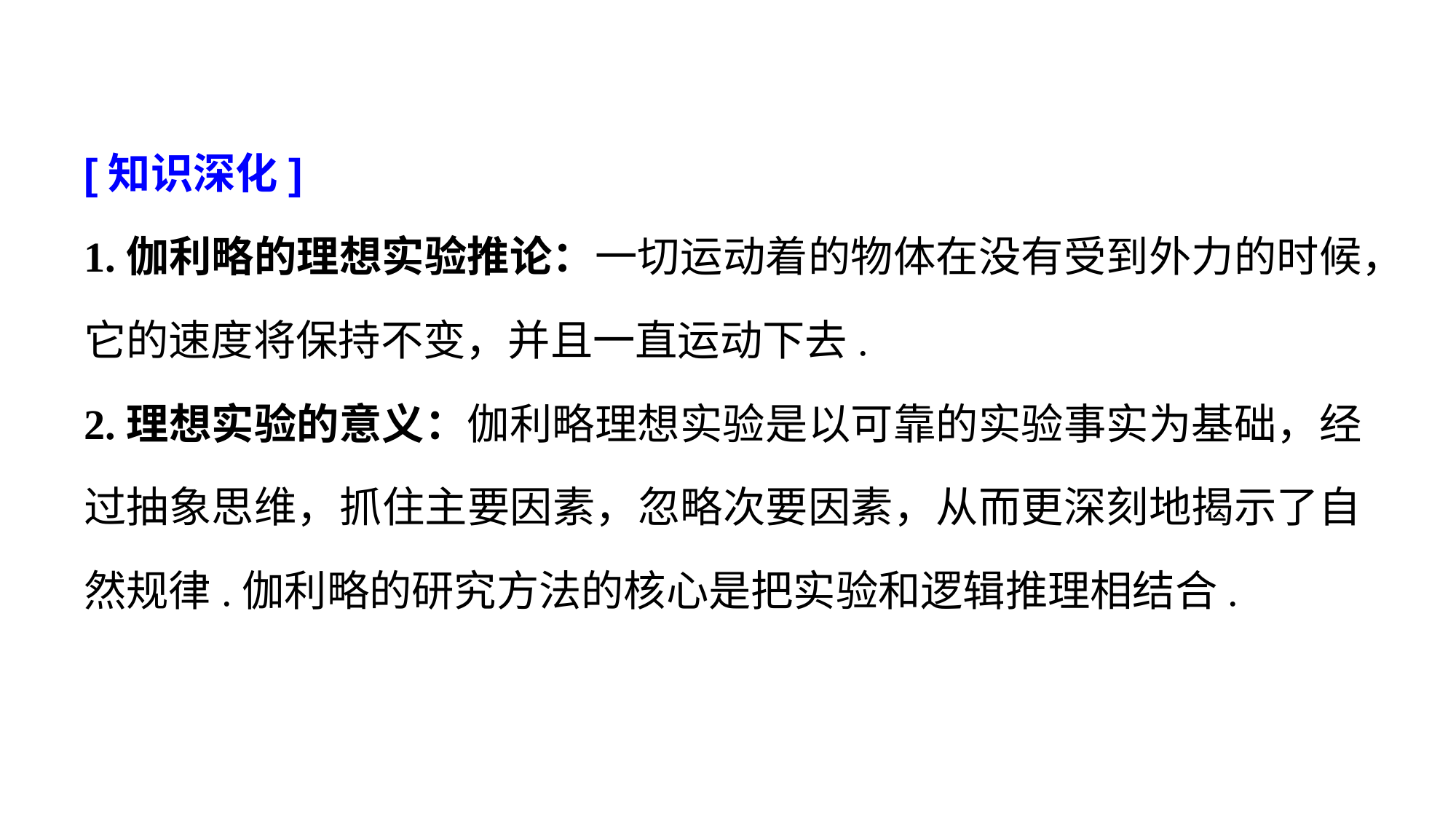

[知识深化]
1.伽利略的理想实验推论：一切运动着的物体在没有受到外力的时候，它的速度将保持不变，并且一直运动下去.
2.理想实验的意义：伽利略理想实验是以可靠的实验事实为基础，经过抽象思维，抓住主要因素，忽略次要因素，从而更深刻地揭示了自然规律.伽利略的研究方法的核心是把实验和逻辑推理相结合.